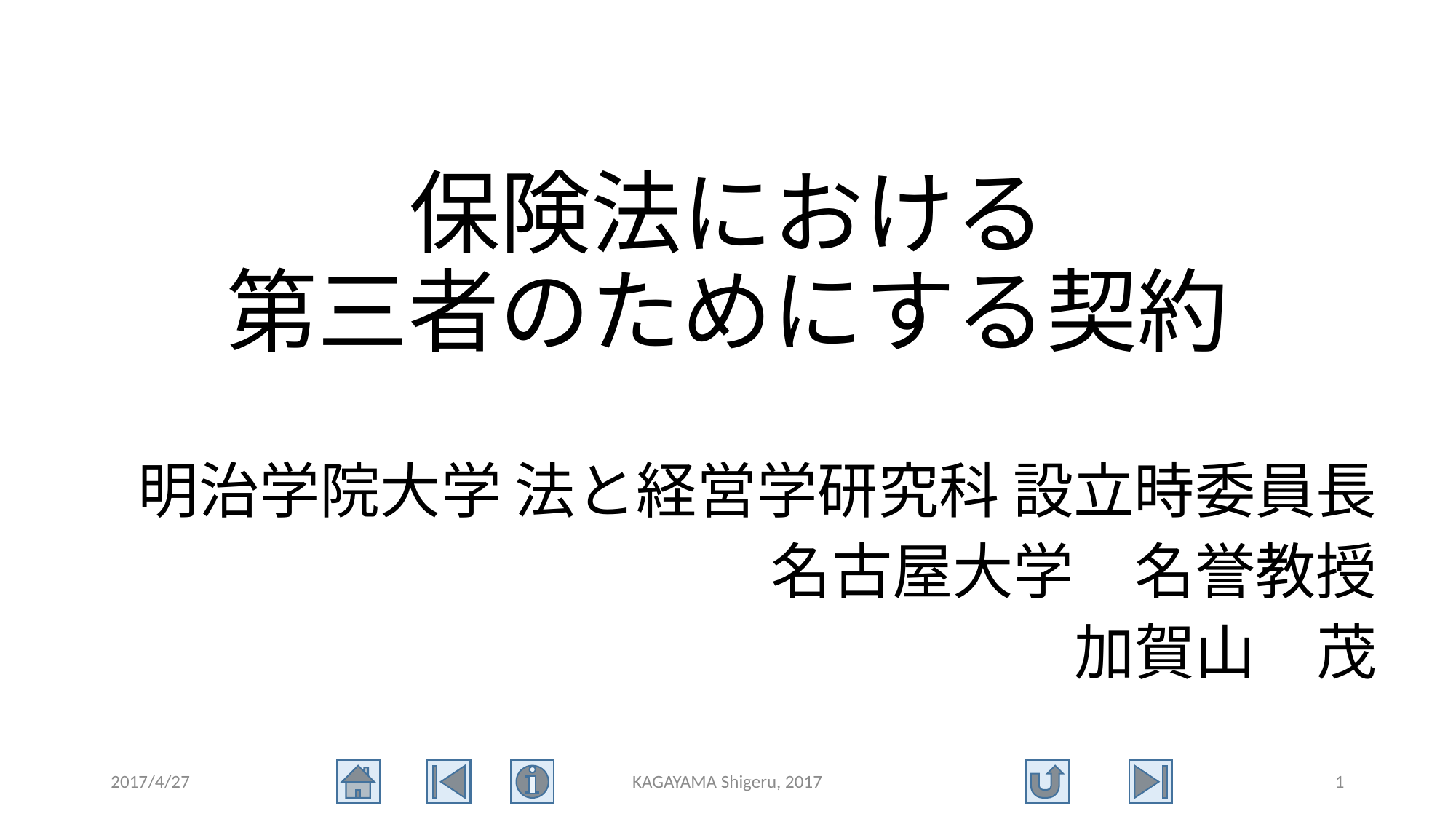

# 保険法における 第三者のためにする契約
明治学院大学 法と経営学研究科 設立時委員長
名古屋大学　名誉教授
加賀山　茂
2017/4/27
KAGAYAMA Shigeru, 2017
1